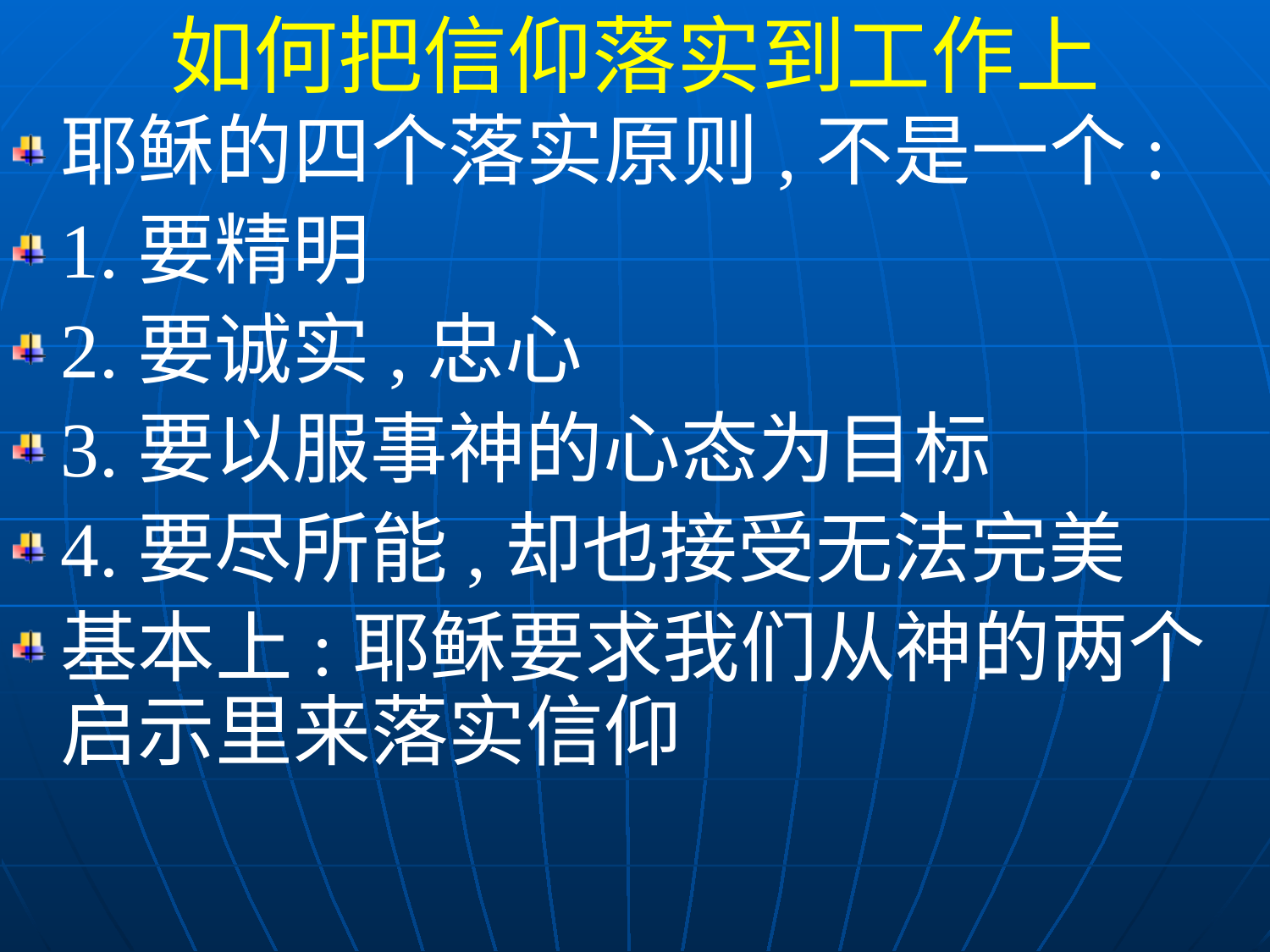

如何把信仰落实到工作上
耶稣的四个落实原则,不是一个:
1.要精明
2.要诚实,忠心
3.要以服事神的心态为目标
4.要尽所能,却也接受无法完美
基本上:耶稣要求我们从神的两个启示里来落实信仰